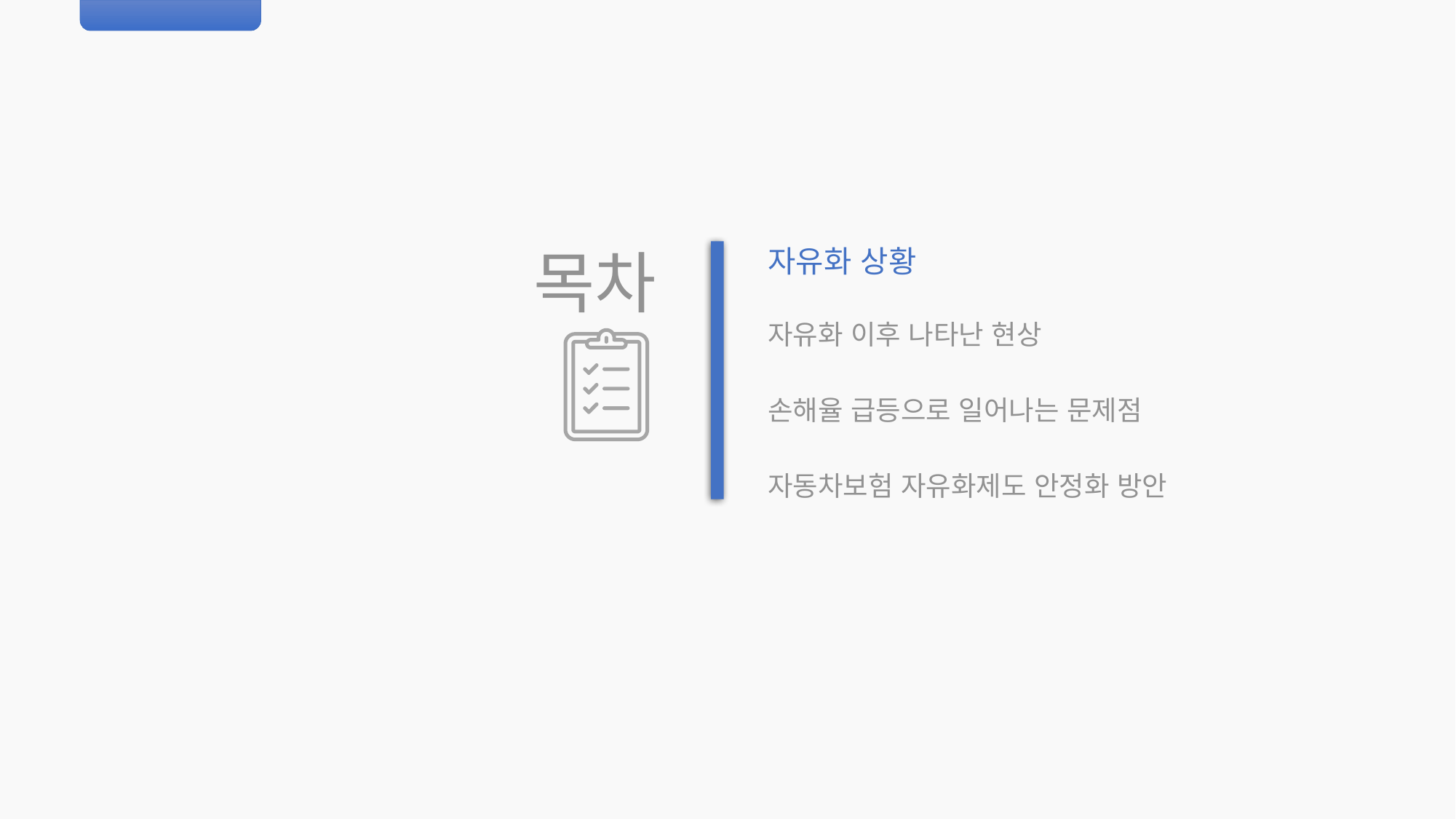

목차
자유화 상황

자유화 이후 나타난 현상

손해율 급등으로 일어나는 문제점
자동차보험 자유화제도 안정화 방안